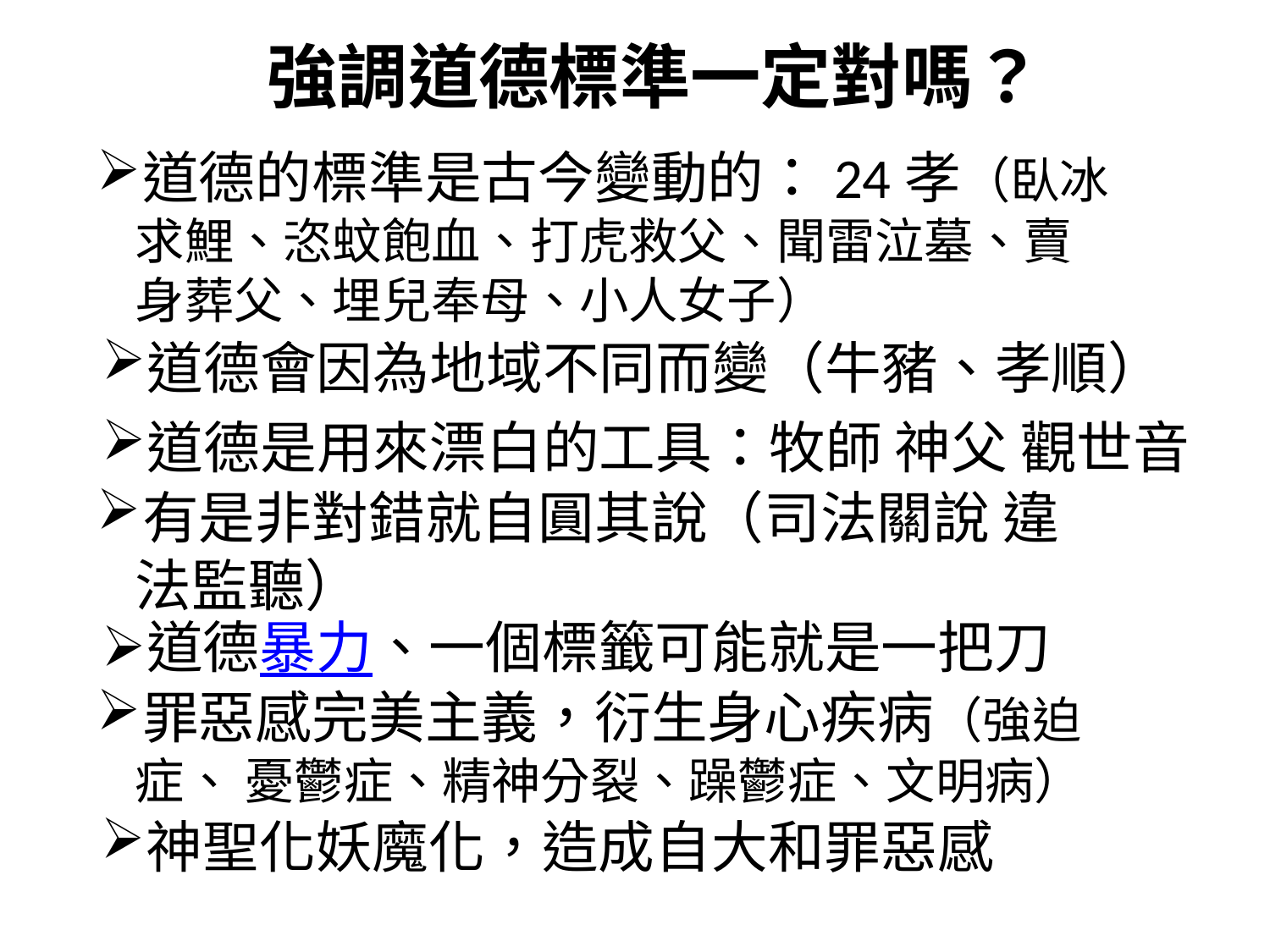

強調道德標準一定對嗎？
道德的標準是古今變動的：24孝（臥冰求鯉、恣蚊飽血、打虎救父、聞雷泣墓、賣身葬父、埋兒奉母、小人女子）
道德會因為地域不同而變（牛豬、孝順）
道德是用來漂白的工具：牧師 神父 觀世音
有是非對錯就自圓其說（司法關說 違法監聽）
道德暴力、一個標籤可能就是一把刀
罪惡感完美主義，衍生身心疾病（強迫症、 憂鬱症、精神分裂、躁鬱症、文明病）
神聖化妖魔化，造成自大和罪惡感